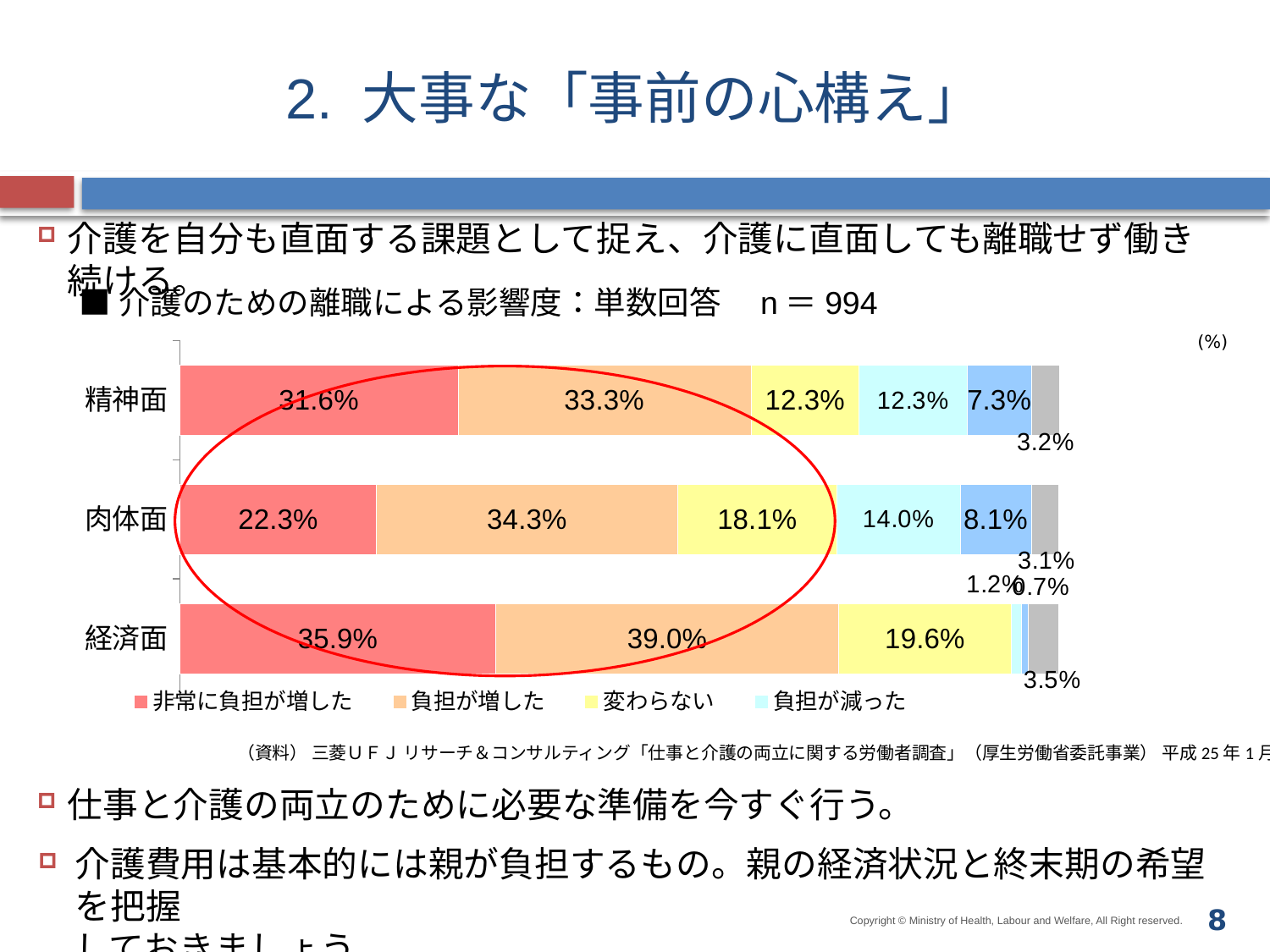

2. 大事な「事前の心構え」
介護を自分も直面する課題として捉え、介護に直面しても離職せず働き続ける。
■介護のための離職による影響度：単数回答　n＝994
(%)

### Chart

| Category | 非常に負担が増した | 負担が増した | 変わらない | 負担が減った | かなり負担が減った | わからない |
|---|---|---|---|---|---|---|
| 精神面 | 0.3160000000000013 | 0.3330000000000016 | 0.12300000000000012 | 0.12300000000000012 | 0.07300000000000013 | 0.03200000000000018 |
| 肉体面 | 0.22300000000000034 | 0.34300000000000097 | 0.18100000000000024 | 0.14 | 0.08100000000000004 | 0.03100000000000014 |
| 経済面 | 0.3590000000000003 | 0.3900000000000014 | 0.1960000000000004 | 0.012000000000000021 | 0.0070000000000000305 | 0.035000000000000114 |
（資料） 三菱ＵＦＪ リサーチ＆コンサルティング「仕事と介護の両立に関する労働者調査」（厚生労働省委託事業） 平成25年1月実施
仕事と介護の両立のために必要な準備を今すぐ行う。
介護費用は基本的には親が負担するもの。親の経済状況と終末期の希望を把握
しておきましょう。
8
8